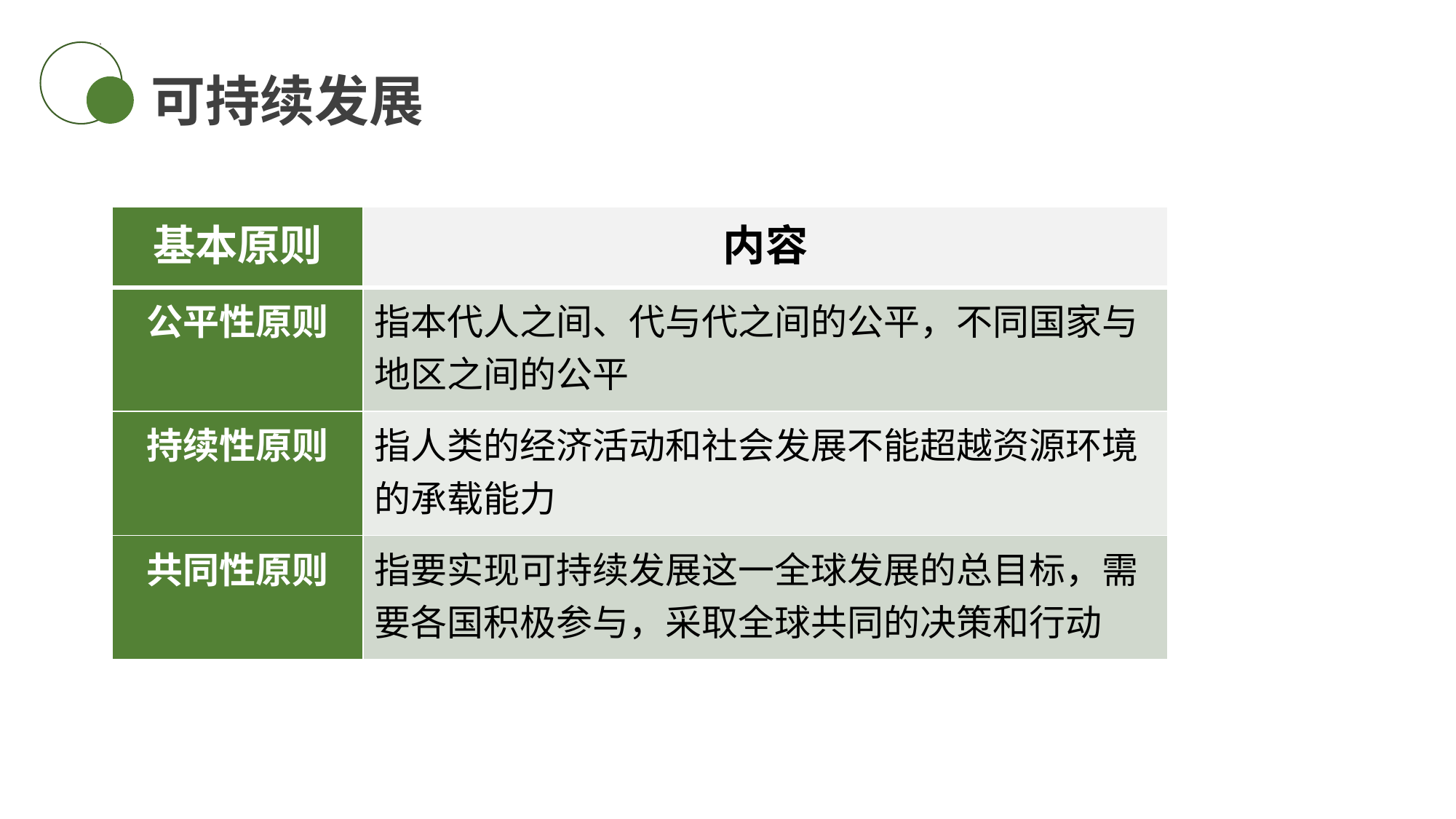

可持续发展

| 基本原则 | 内容 |
| --- | --- |
| 公平性原则 | 指本代人之间、代与代之间的公平，不同国家与地区之间的公平 |
| 持续性原则 | 指人类的经济活动和社会发展不能超越资源环境的承载能力 |
| 共同性原则 | 指要实现可持续发展这一全球发展的总目标，需要各国积极参与，采取全球共同的决策和行动 |